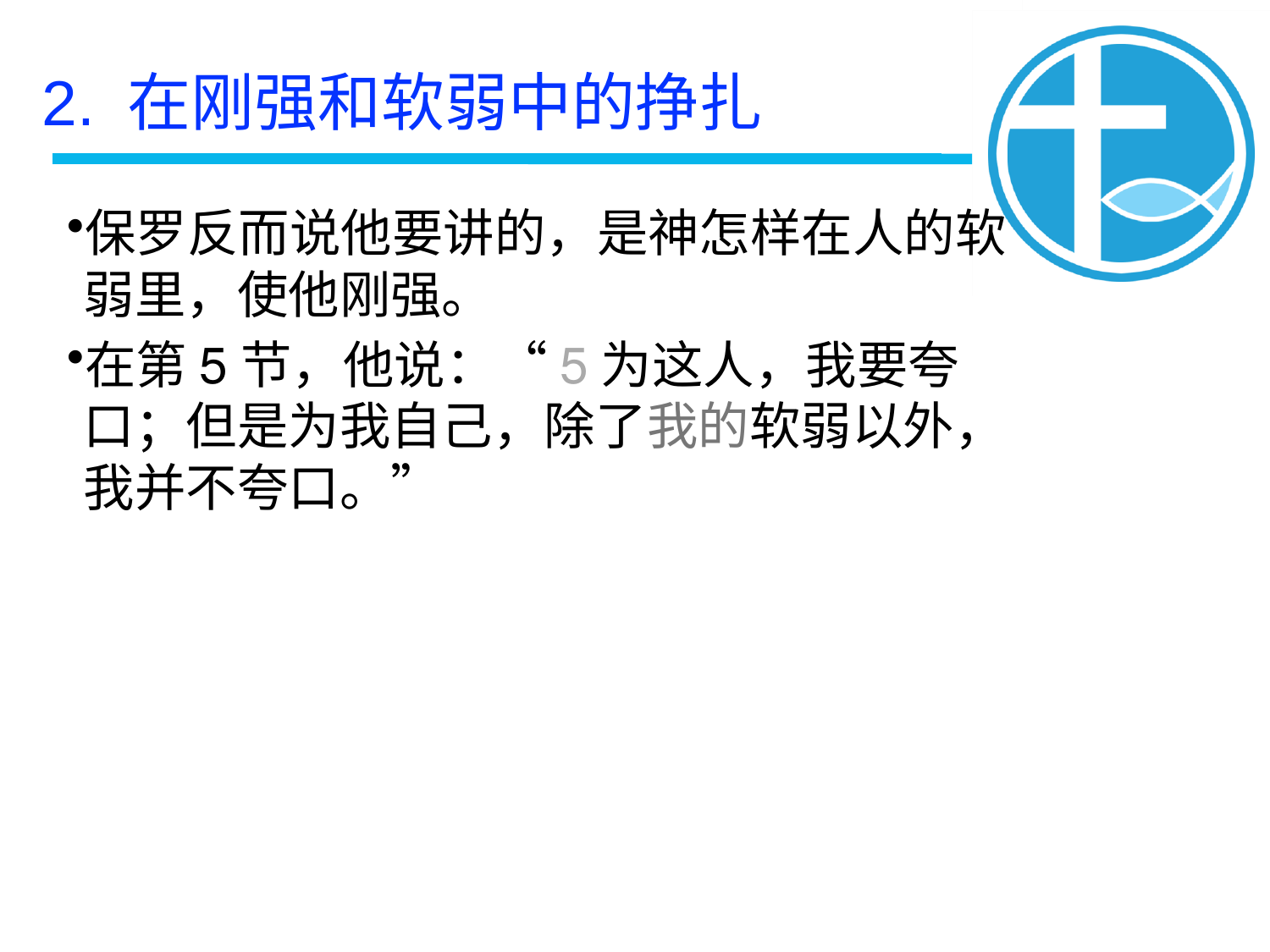

2. 在刚强和软弱中的挣扎
保罗反而说他要讲的，是神怎样在人的软弱里，使他刚强。
在第5节，他说：“5为这人，我要夸口；但是为我自己，除了我的软弱以外，我并不夸口。”